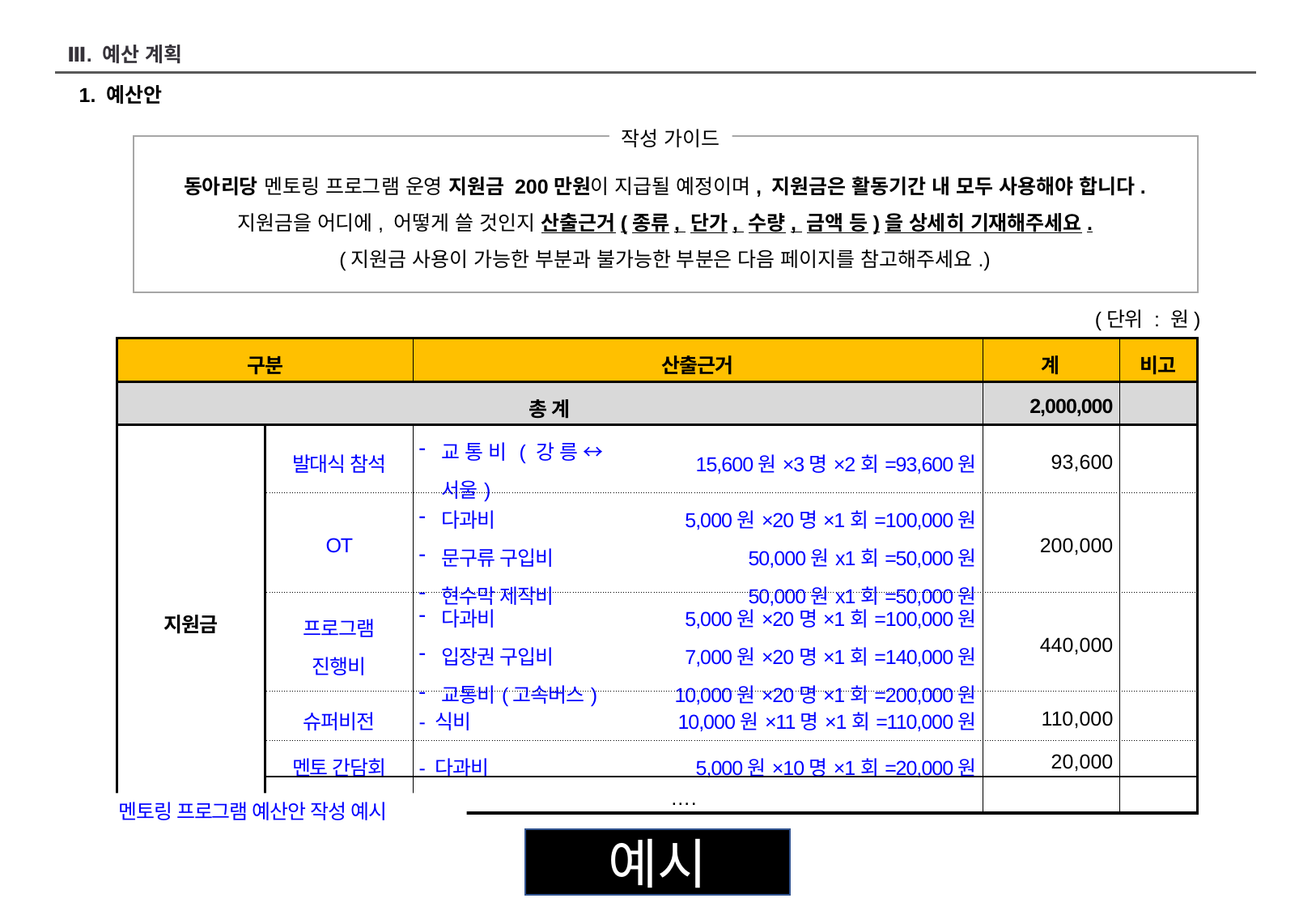

Ⅲ. 예산 계획
1. 예산안
작성 가이드
동아리당 멘토링 프로그램 운영 지원금 200만원이 지급될 예정이며, 지원금은 활동기간 내 모두 사용해야 합니다.
지원금을 어디에, 어떻게 쓸 것인지 산출근거(종류, 단가, 수량, 금액 등)을 상세히 기재해주세요.
(지원금 사용이 가능한 부분과 불가능한 부분은 다음 페이지를 참고해주세요.)

(단위 : 원)
| 구분 |  | 산출근거 |  | 계 | 비고 |
| --- | --- | --- | --- | --- | --- |
| 총 계 |  |  |  | 2,000,000 |  |
| 지원금 | 발대식 참석 | 교통비(강릉↔서울) | 15,600원×3명×2회=93,600원 | 93,600 |  |
|  | OT | 다과비 문구류 구입비 현수막 제작비 | 5,000원×20명×1회=100,000원 50,000원x1회=50,000원 50,000원x1회=50,000원 | 200,000 |  |
|  | 프로그램 진행비 | 다과비 입장권 구입비 교통비(고속버스) | 5,000원×20명×1회=100,000원 7,000원×20명×1회=140,000원 10,000원×20명×1회=200,000원 | 440,000 |  |
|  | 슈퍼비전 | - 식비 | 10,000원×11명×1회=110,000원 | 110,000 |  |
|  | 멘토 간담회 | - 다과비 | 5,000원×10명×1회=20,000원 | 20,000 |  |
|  |  |  | …. |  |  |
멘토링 프로그램 예산안 작성 예시
예시